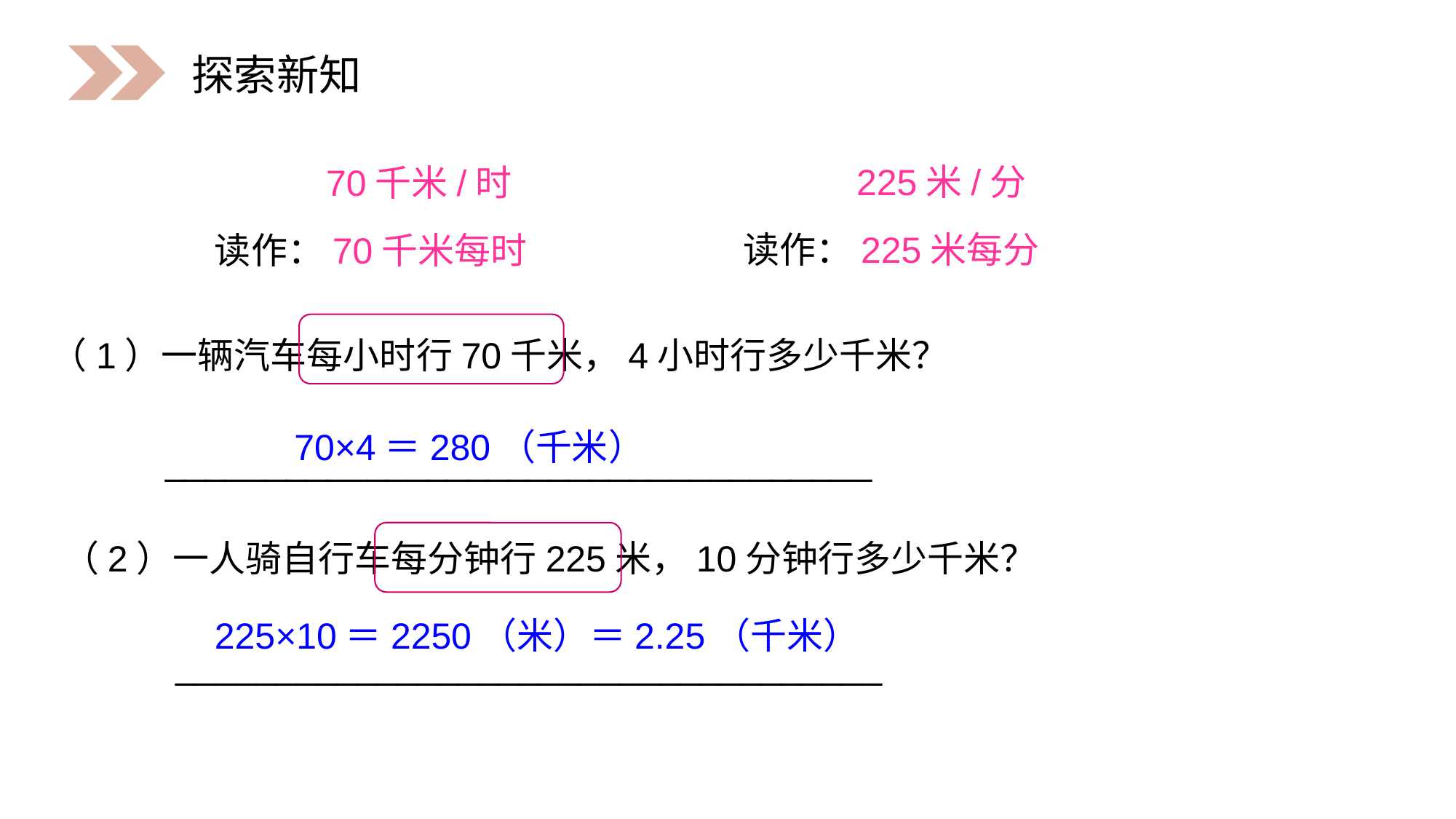

探索新知
225米/分
70千米/时
读作：225米每分
读作：70千米每时

（1）一辆汽车每小时行70千米，4小时行多少千米？
70×4＝280（千米）
___________________________________

（2）一人骑自行车每分钟行225米，10分钟行多少千米？
225×10＝2250（米）＝2.25（千米）
___________________________________